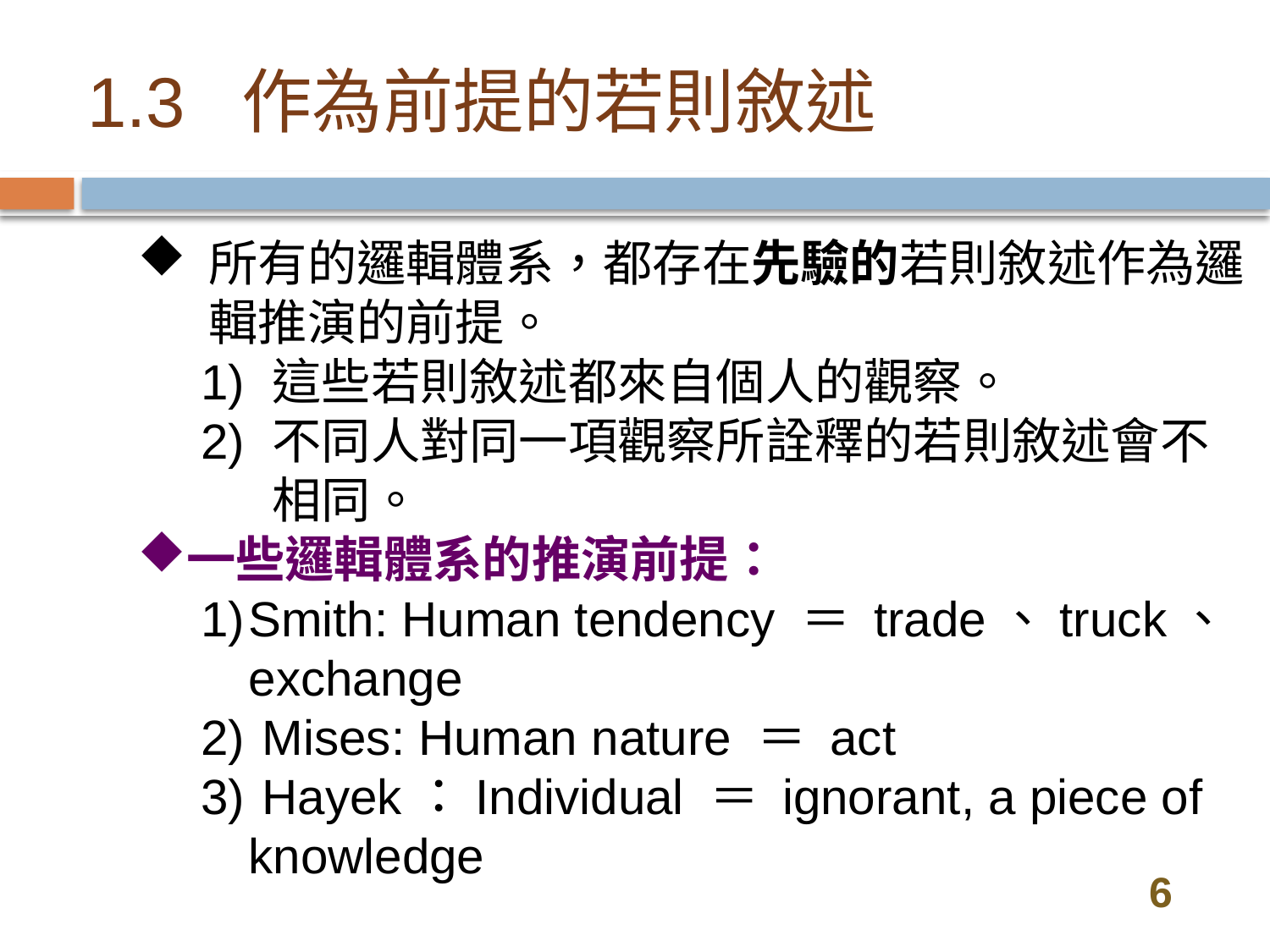

# 1.3  作為前提的若則敘述
所有的邏輯體系，都存在先驗的若則敘述作為邏輯推演的前提。
這些若則敘述都來自個人的觀察。
不同人對同一項觀察所詮釋的若則敘述會不相同。
一些邏輯體系的推演前提：
Smith: Human tendency ＝ trade、truck、exchange
 Mises: Human nature ＝ act
 Hayek：Individual ＝ ignorant, a piece of knowledge
6